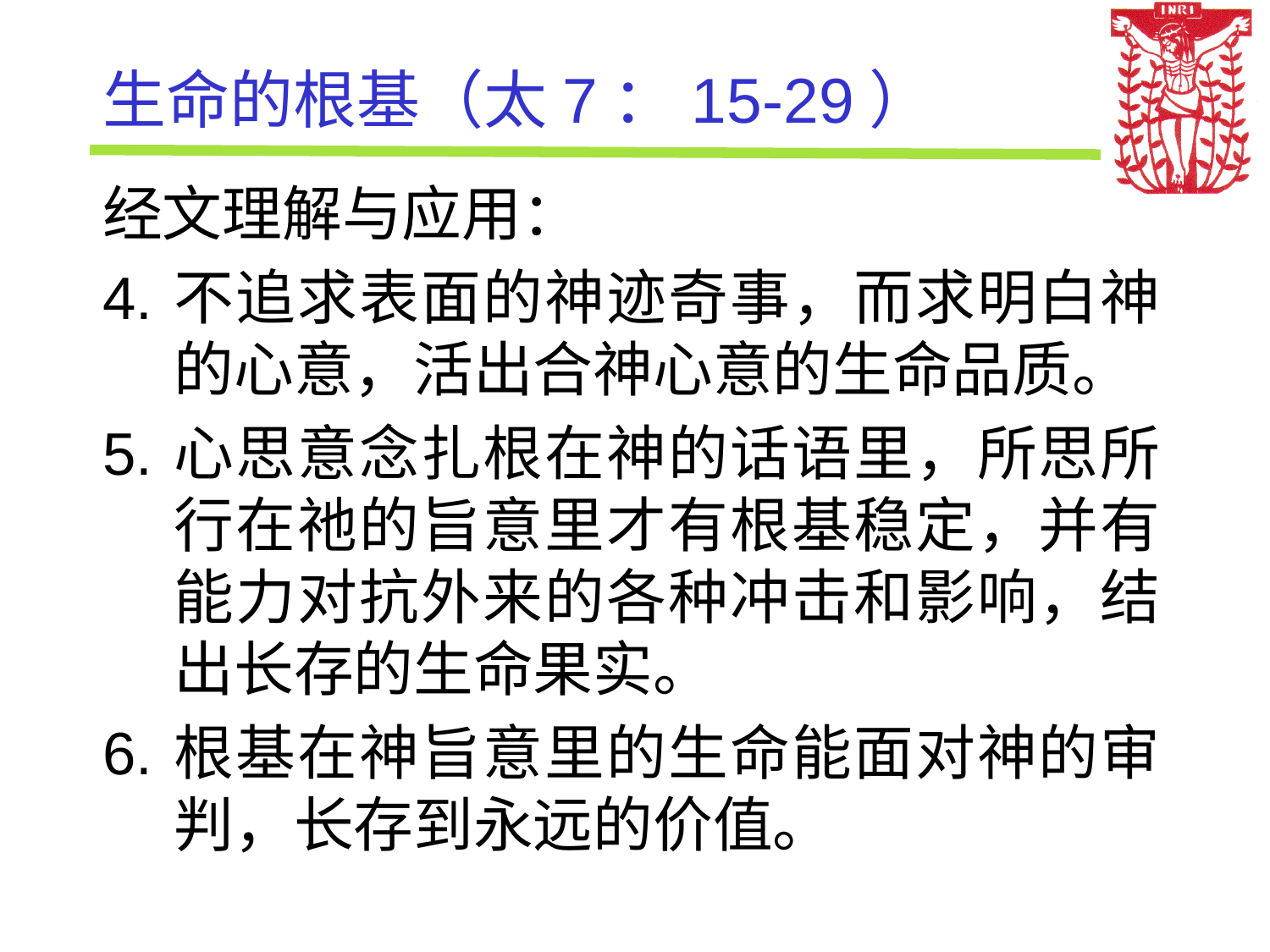

# 生命的根基（太7：15-29）
经文理解与应用：
不追求表面的神迹奇事，而求明白神的心意，活出合神心意的生命品质。
心思意念扎根在神的话语里，所思所行在祂的旨意里才有根基稳定，并有能力对抗外来的各种冲击和影响，结出长存的生命果实。
根基在神旨意里的生命能面对神的审判，长存到永远的价值。